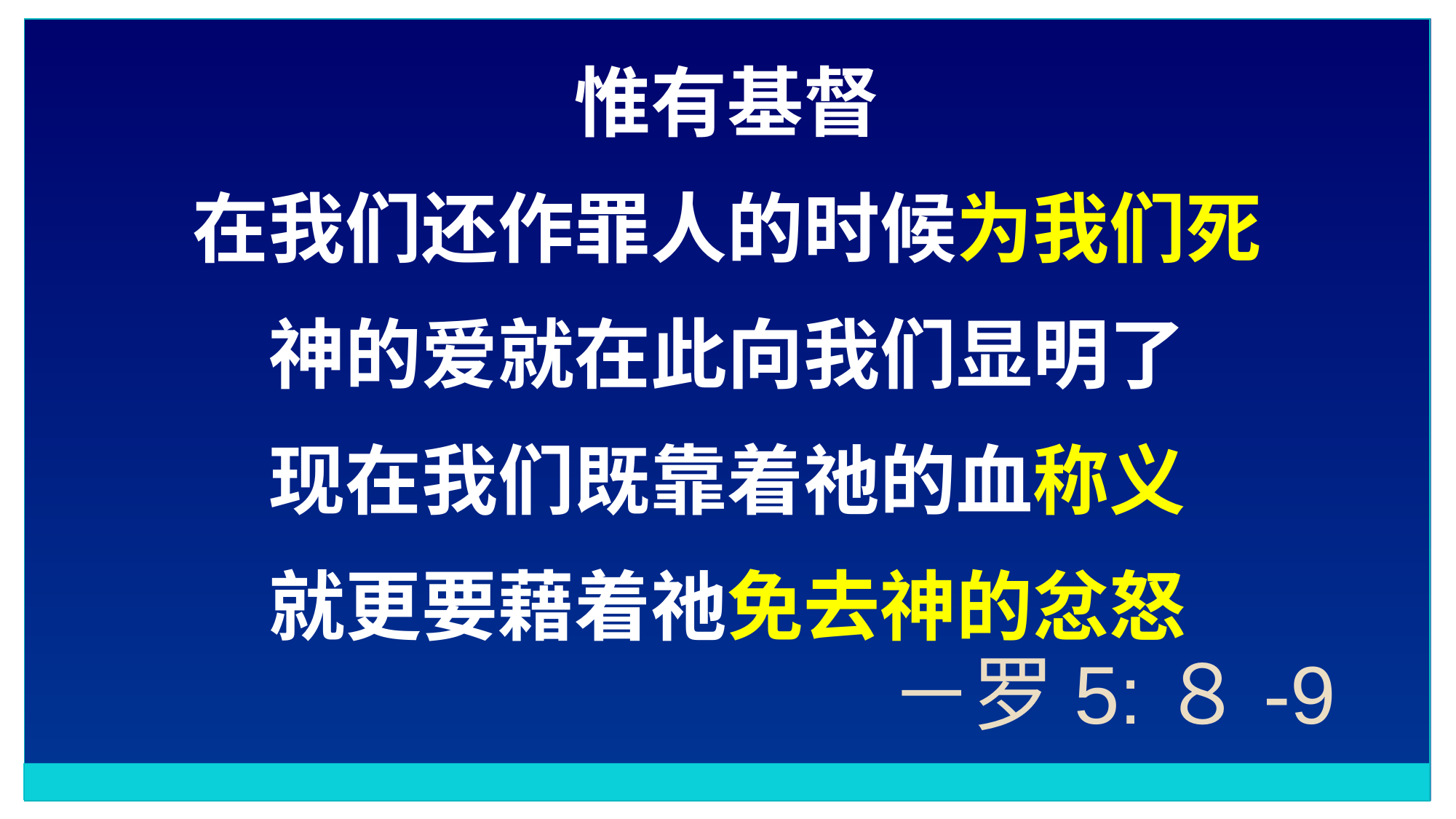

惟有基督
在我们还作罪人的时候为我们死
神的爱就在此向我们显明了
现在我们既靠着祂的血称义
就更要藉着祂免去神的忿怒
－罗5:８-9